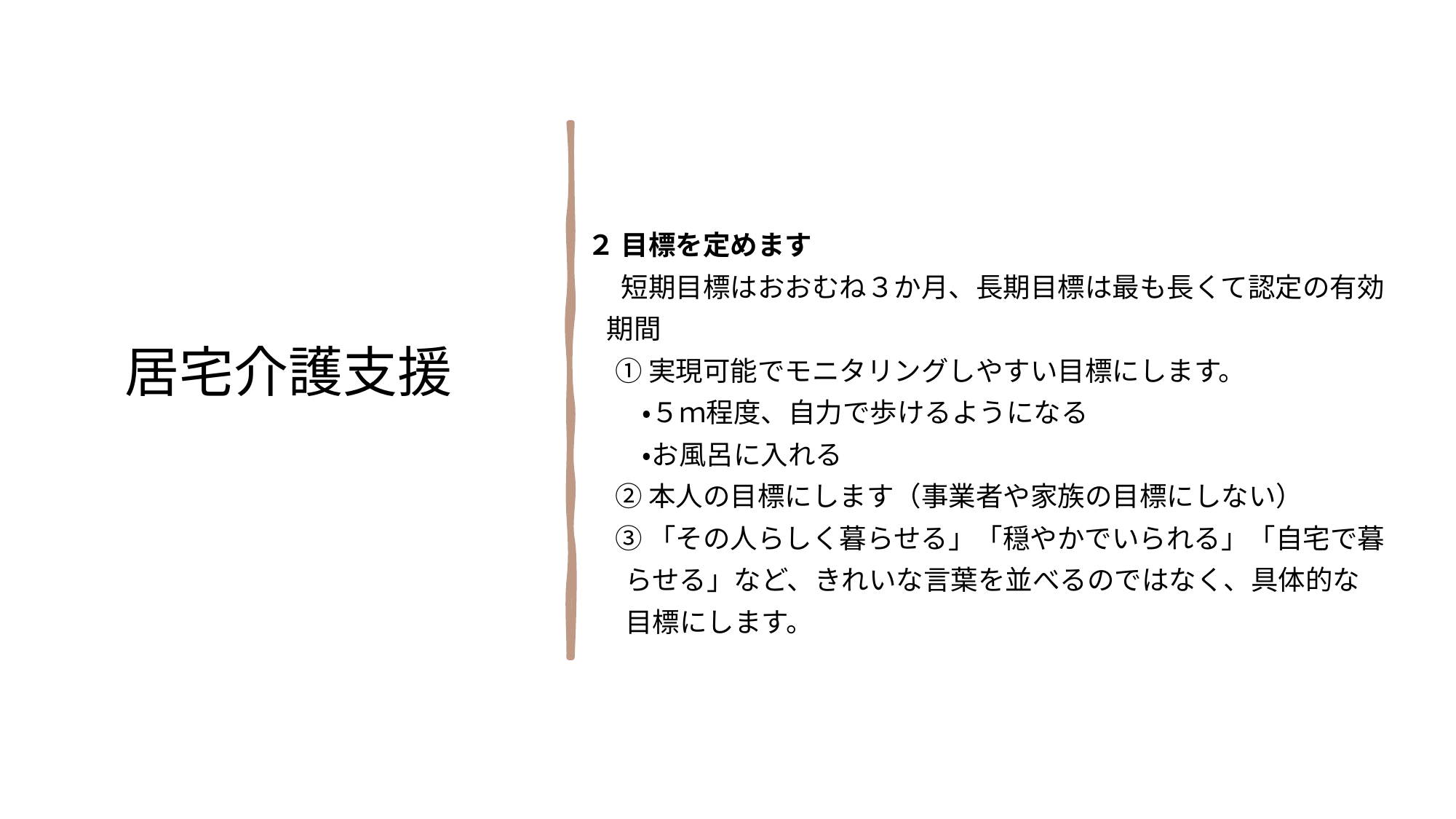

２ 目標を定めます
　 短期目標はおおむね３か月、長期目標は最も長くて認定の有効
  期間
　① 実現可能でモニタリングしやすい目標にします。
　　・５ｍ程度、自力で歩けるようになる
　　・お風呂に入れる
　② 本人の目標にします（事業者や家族の目標にしない）
　③ 「その人らしく暮らせる」「穏やかでいられる」「自宅で暮
     らせる」など、きれいな言葉を並べるのではなく、具体的な
     目標にします。

居宅介護支援